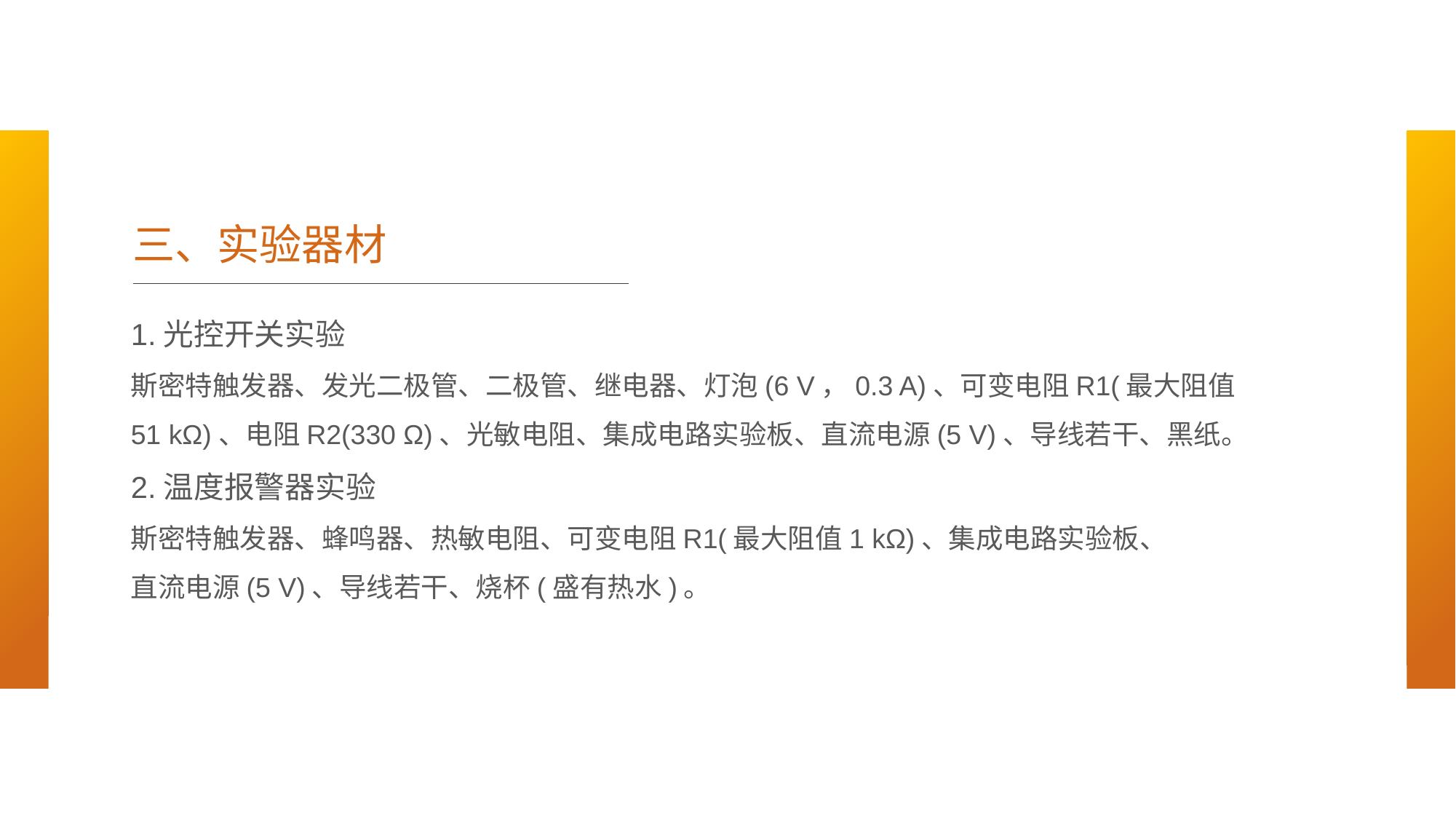

BY YUSHEN

三、实验器材
1.光控开关实验
斯密特触发器、发光二极管、二极管、继电器、灯泡(6 V，0.3 A)、可变电阻R1(最大阻值51 kΩ)、电阻R2(330 Ω)、光敏电阻、集成电路实验板、直流电源(5 V)、导线若干、黑纸。
2.温度报警器实验
斯密特触发器、蜂鸣器、热敏电阻、可变电阻R1(最大阻值1 kΩ)、集成电路实验板、
直流电源(5 V)、导线若干、烧杯(盛有热水)。